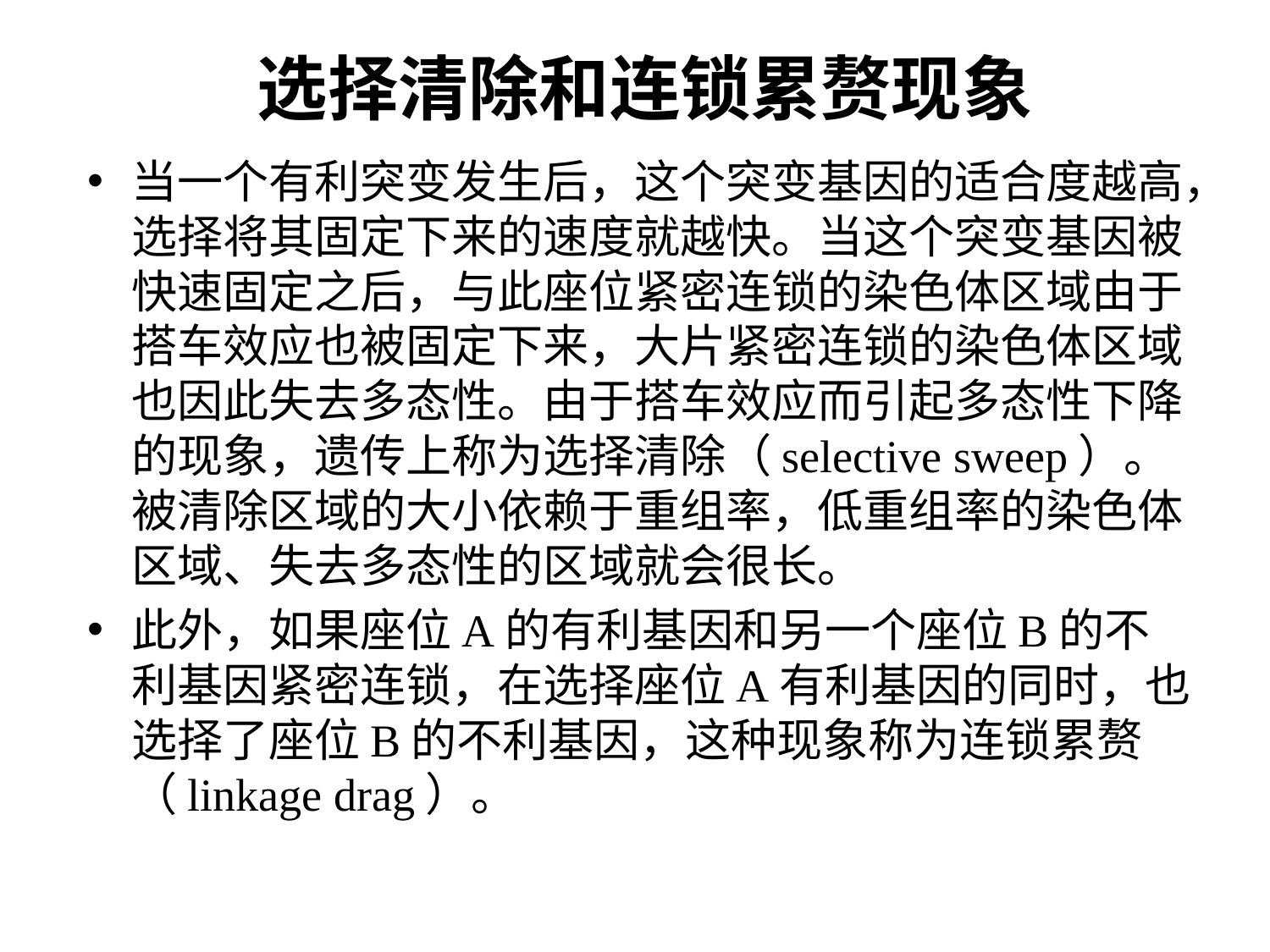

# 选择清除和连锁累赘现象
当一个有利突变发生后，这个突变基因的适合度越高，选择将其固定下来的速度就越快。当这个突变基因被快速固定之后，与此座位紧密连锁的染色体区域由于搭车效应也被固定下来，大片紧密连锁的染色体区域也因此失去多态性。由于搭车效应而引起多态性下降的现象，遗传上称为选择清除（selective sweep）。被清除区域的大小依赖于重组率，低重组率的染色体区域、失去多态性的区域就会很长。
此外，如果座位A的有利基因和另一个座位B的不利基因紧密连锁，在选择座位A有利基因的同时，也选择了座位B的不利基因，这种现象称为连锁累赘（linkage drag）。